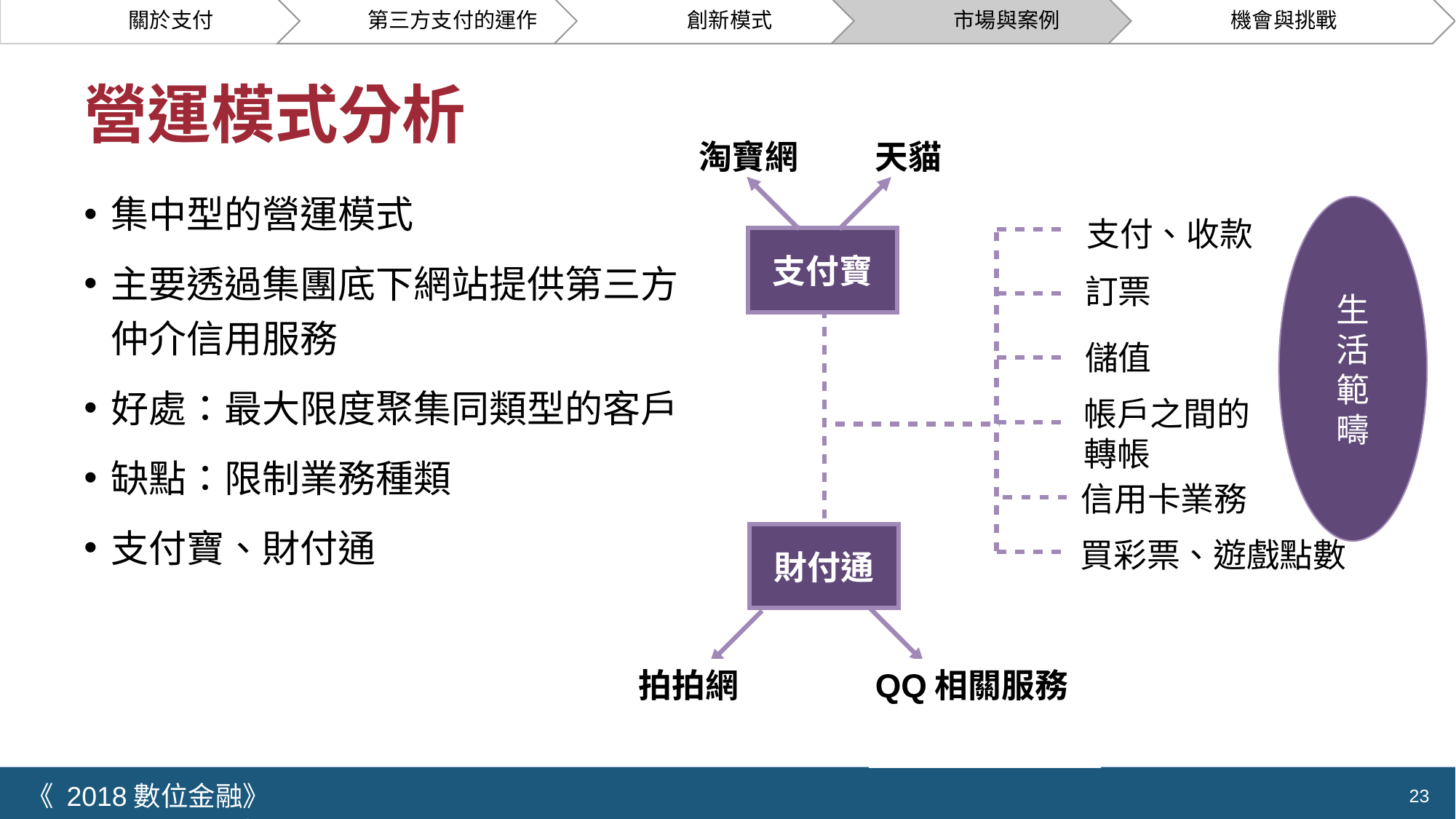

關於支付
第三方支付的運作
創新模式
市場與案例
機會與挑戰
# 營運模式分析
淘寶網
天貓
集中型的營運模式
主要透過集團底下網站提供第三方仲介信用服務
好處：最大限度聚集同類型的客戶
缺點：限制業務種類
支付寶、財付通

生
活
範
疇
支付、收款
支付寶

訂票

儲值

帳戶之間的轉帳

信用卡業務

財付通
買彩票、遊戲點數

拍拍網
QQ相關服務
《 2018數位金融》                                                                                                                                             	NCTU.IIM.IEBI Lab
23